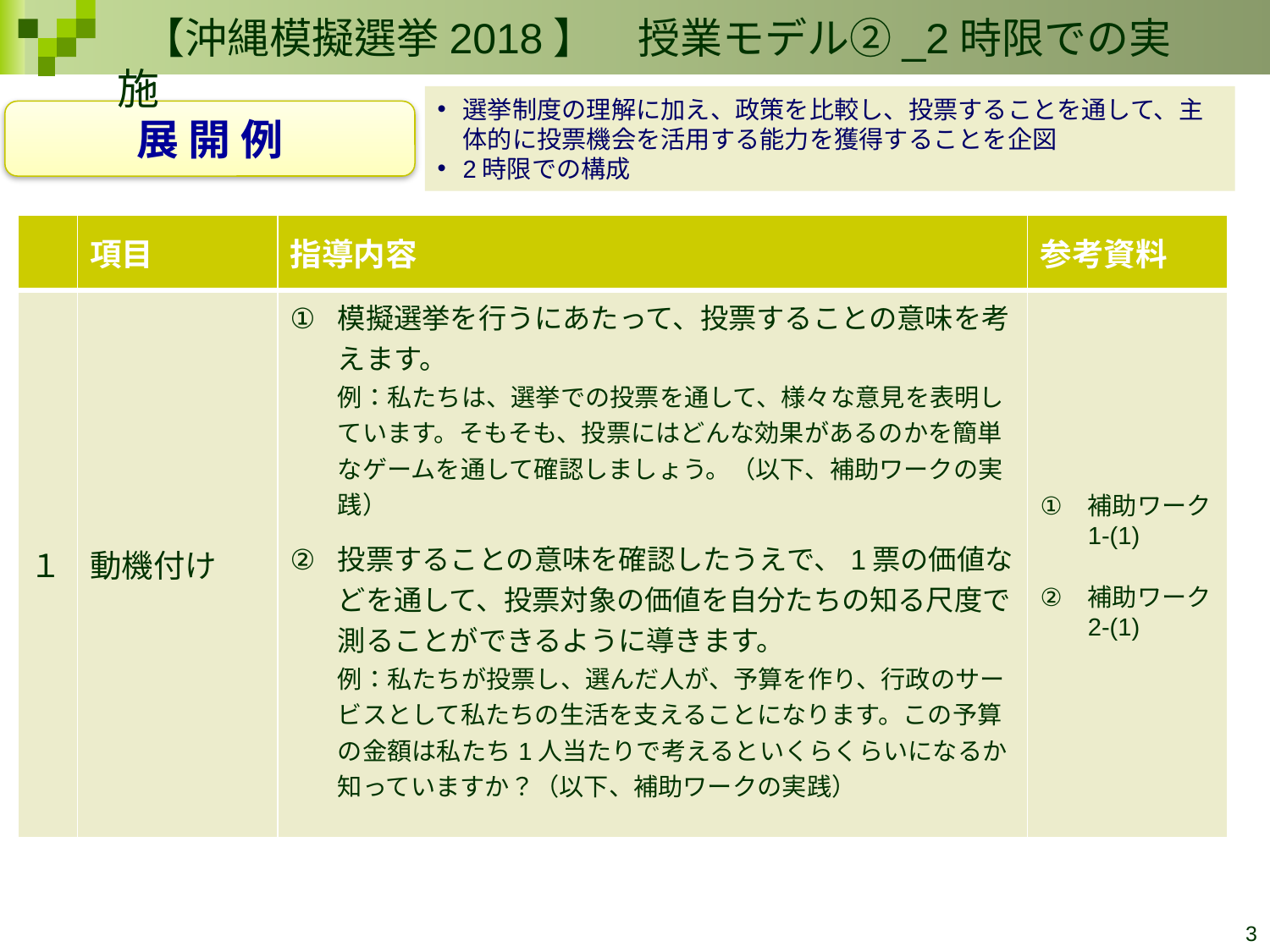

【沖縄模擬選挙2018】　授業モデル②_2時限での実施
選挙制度の理解に加え、政策を比較し、投票することを通して、主体的に投票機会を活用する能力を獲得することを企図
2時限での構成
展 開 例
|  | 項目 | 指導内容 | 参考資料 |
| --- | --- | --- | --- |
| １ | 動機付け | 模擬選挙を行うにあたって、投票することの意味を考えます。 例：私たちは、選挙での投票を通して、様々な意見を表明しています。そもそも、投票にはどんな効果があるのかを簡単なゲームを通して確認しましょう。（以下、補助ワークの実践） 投票することの意味を確認したうえで、1票の価値などを通して、投票対象の価値を自分たちの知る尺度で測ることができるように導きます。 例：私たちが投票し、選んだ人が、予算を作り、行政のサービスとして私たちの生活を支えることになります。この予算の金額は私たち1人当たりで考えるといくらくらいになるか知っていますか？（以下、補助ワークの実践） | 補助ワーク1-(1) 補助ワーク2-(1) |
3